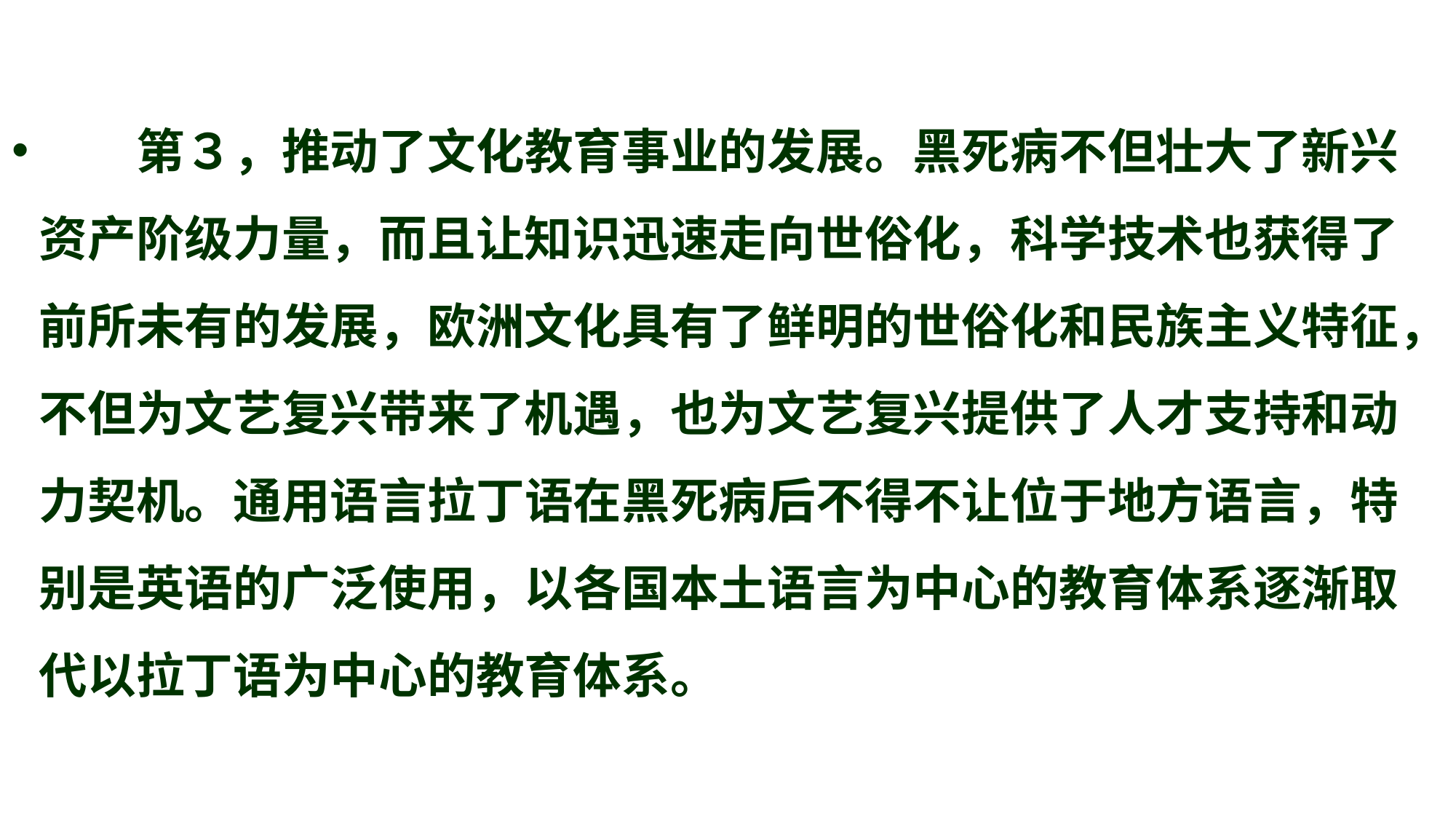

第３，推动了文化教育事业的发展。黑死病不但壮大了新兴资产阶级力量，而且让知识迅速走向世俗化，科学技术也获得了前所未有的发展，欧洲文化具有了鲜明的世俗化和民族主义特征，不但为文艺复兴带来了机遇，也为文艺复兴提供了人才支持和动力契机。通用语言拉丁语在黑死病后不得不让位于地方语言，特别是英语的广泛使用，以各国本土语言为中心的教育体系逐渐取代以拉丁语为中心的教育体系。
#